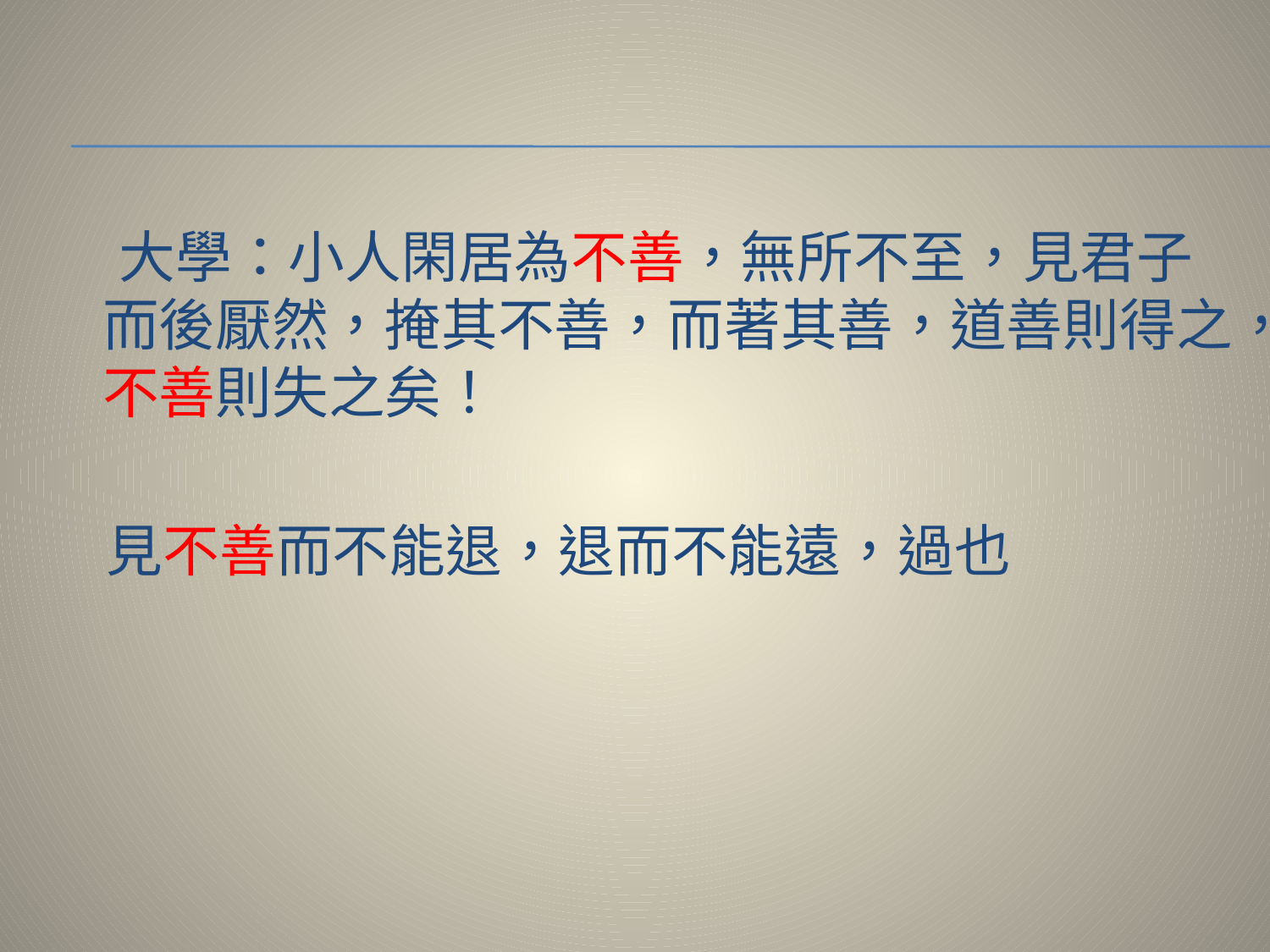

#
    大學：小人閑居為不善，無所不至，見君子而後厭然，掩其不善，而著其善，道善則得之，不善則失之矣！

   見不善而不能退，退而不能遠，過也